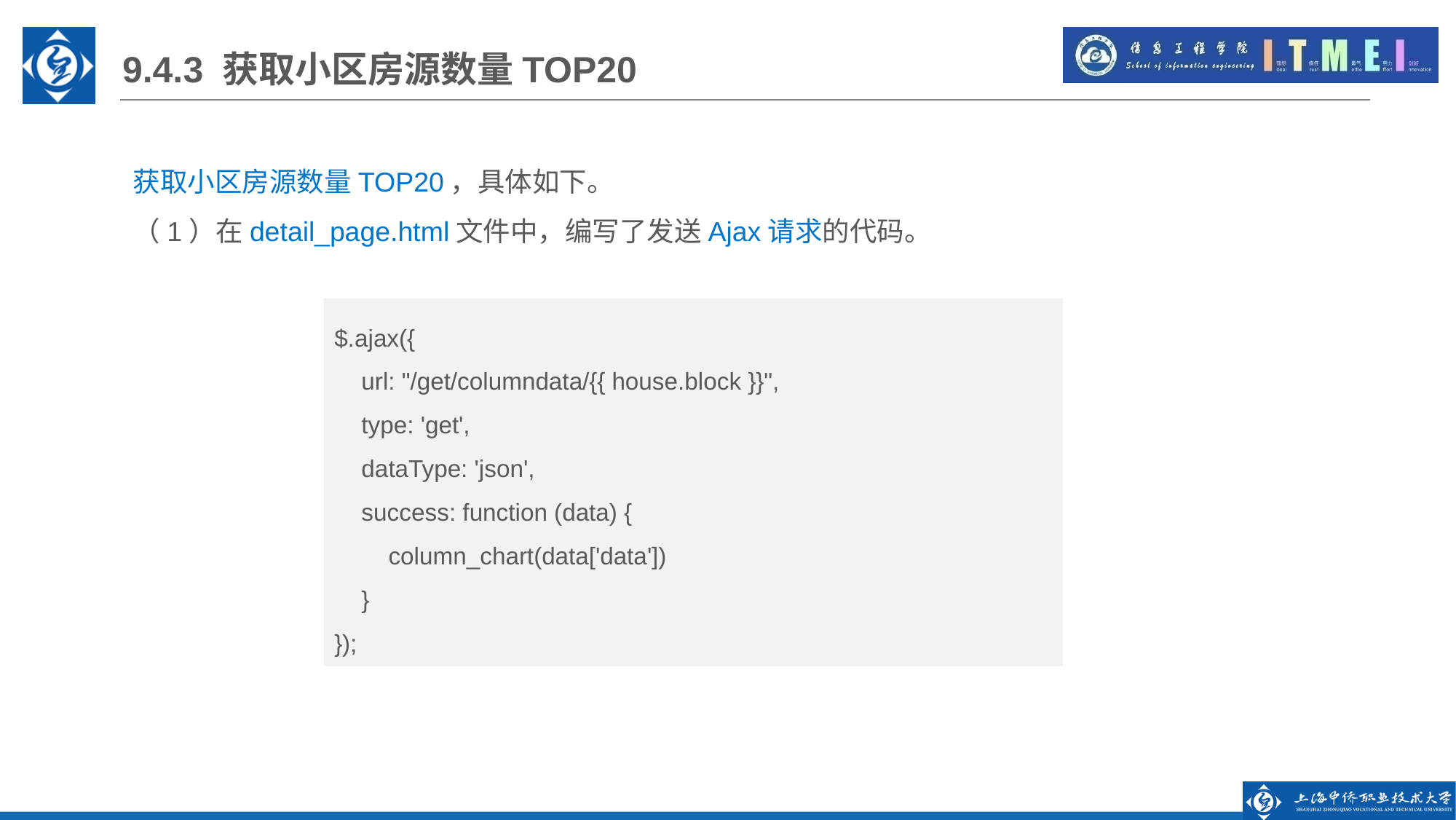

9.4.3 获取小区房源数量TOP20
获取小区房源数量TOP20，具体如下。
（1）在detail_page.html文件中，编写了发送Ajax请求的代码。
$.ajax({
    url: "/get/columndata/{{ house.block }}",
    type: 'get',
    dataType: 'json',
    success: function (data) {
        column_chart(data['data'])
    }
});